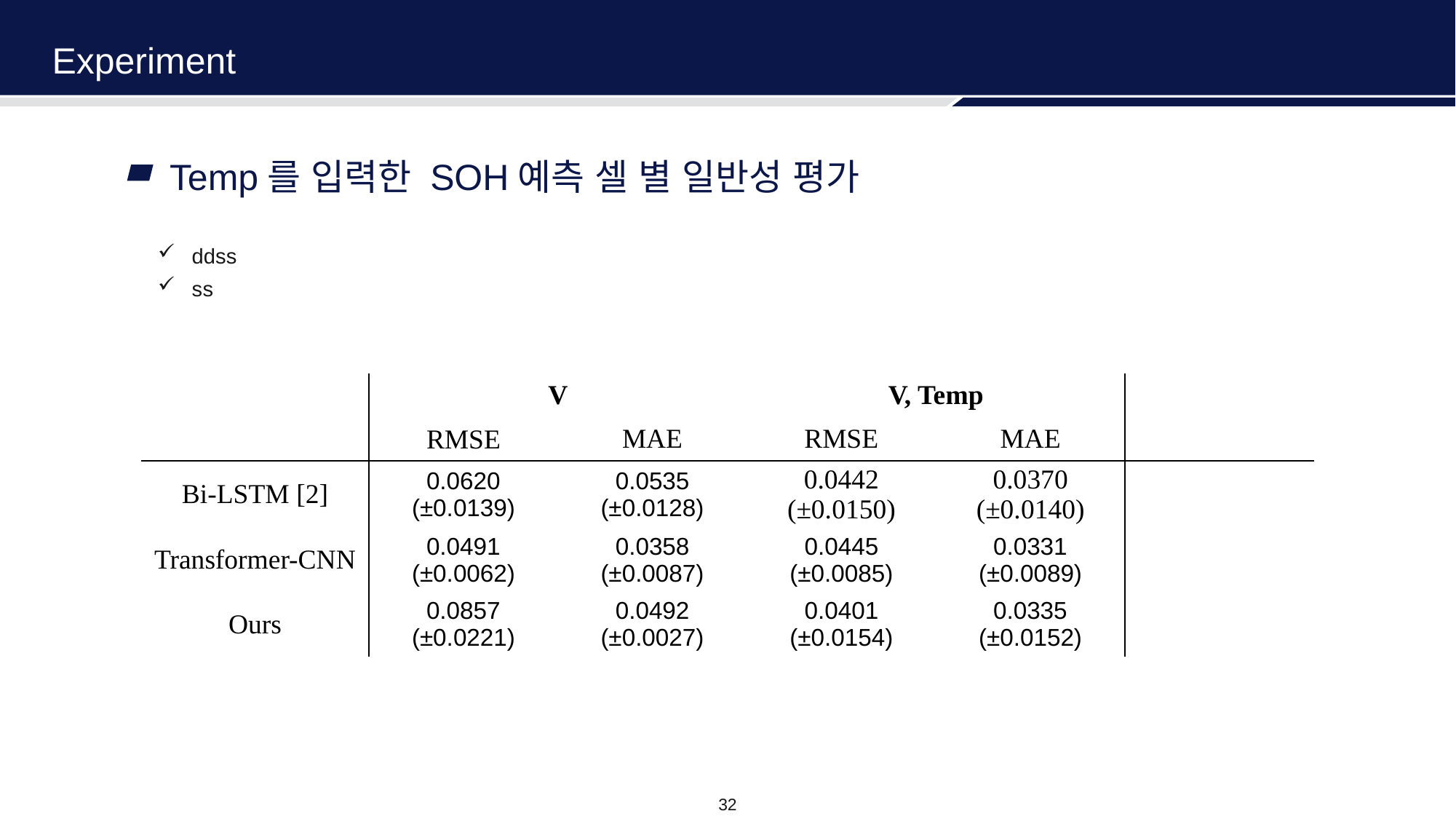

Experiment
Temp를 입력한 SOH예측 셀 별 일반성 평가

ddss
ss
|  | V |  | V, Temp |  |  |
| --- | --- | --- | --- | --- | --- |
|  | RMSE | MAE | RMSE | MAE |  |
| Bi-LSTM [2] | 0.0620 (±0.0139) | 0.0535 (±0.0128) | 0.0442 (±0.0150) | 0.0370 (±0.0140) |  |
| Transformer-CNN | 0.0491 (±0.0062) | 0.0358 (±0.0087) | 0.0445 (±0.0085) | 0.0331 (±0.0089) |  |
| Ours | 0.0857 (±0.0221) | 0.0492 (±0.0027) | 0.0401 (±0.0154) | 0.0335 (±0.0152) |  |